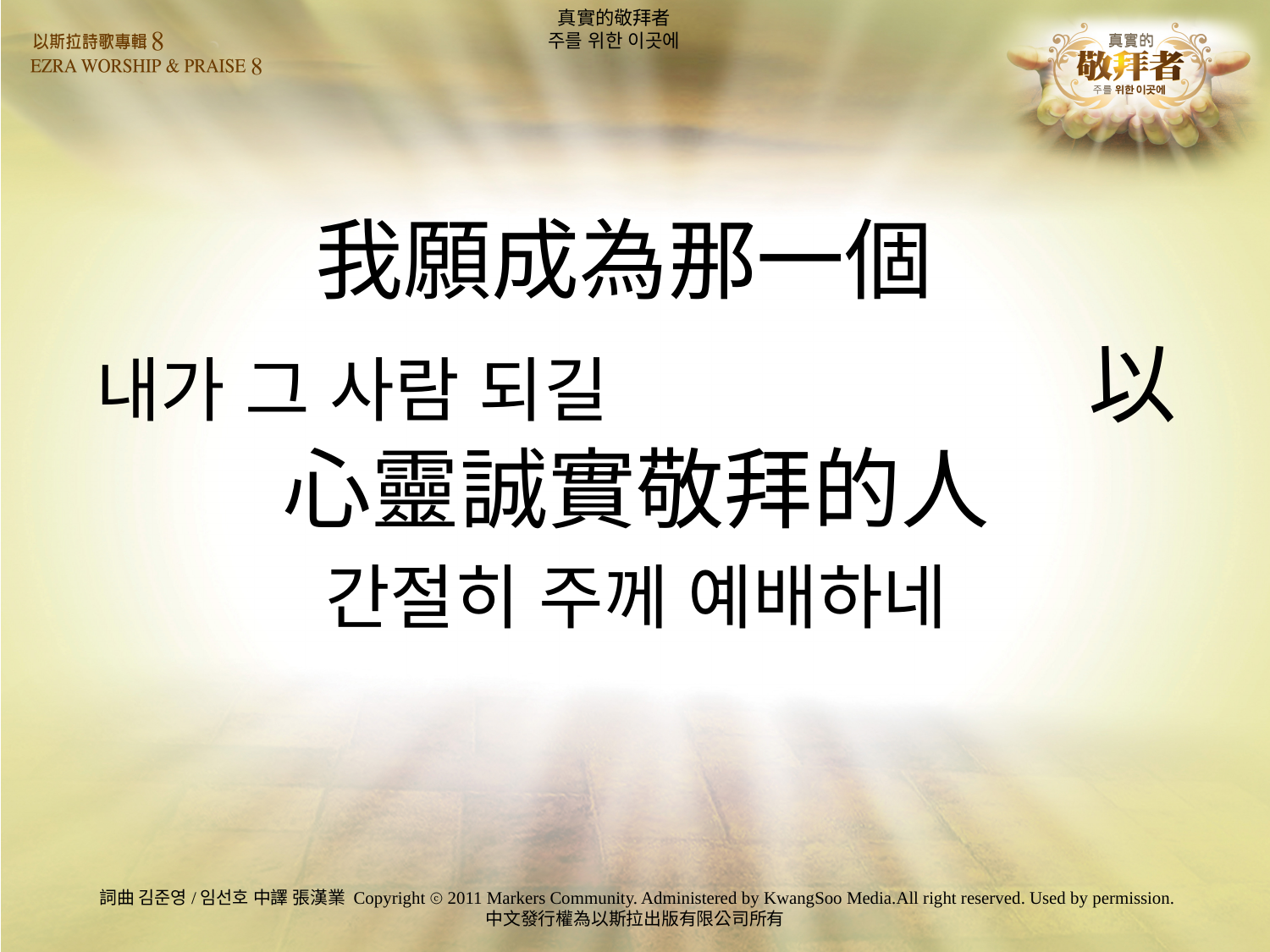

# 真實的敬拜者 주를 위한 이곳에
我願成為那一個
내가 그 사람 되길                              以心靈誠實敬拜的人
간절히 주께 예배하네
詞曲 김준영/임선호 中譯 張漢業	Copyright ⓒ 2011 Markers Community. Administered by KwangSoo Media.All right reserved. Used by permission.
中文發行權為以斯拉出版有限公司所有